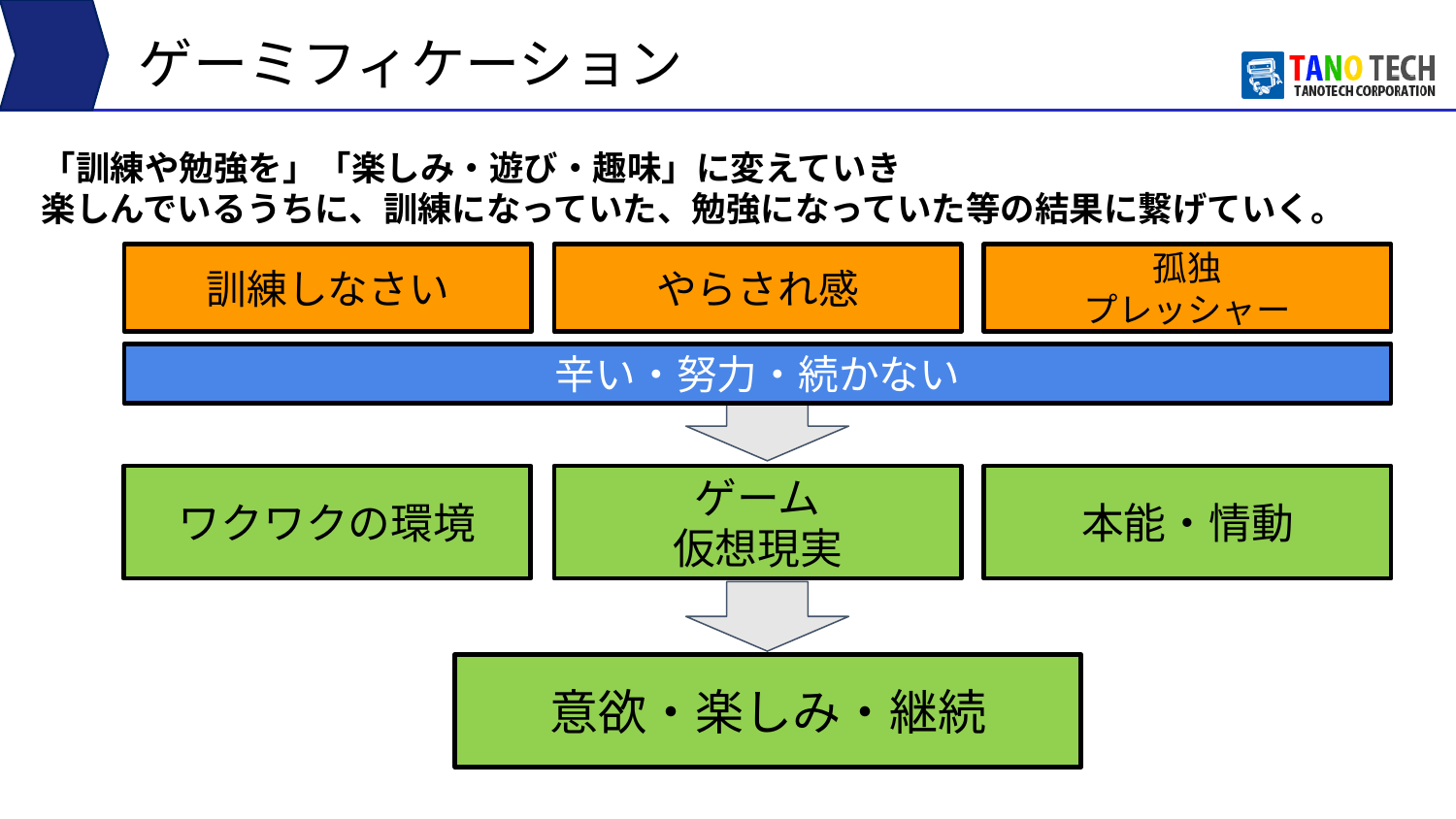

# ゲーミフィケーション
「訓練や勉強を」「楽しみ・遊び・趣味」に変えていき
楽しんでいるうちに、訓練になっていた、勉強になっていた等の結果に繋げていく。
訓練しなさい
やらされ感
孤独
プレッシャー
辛い・努力・続かない

ワクワクの環境
ゲーム
仮想現実
本能・情動

意欲・楽しみ・継続